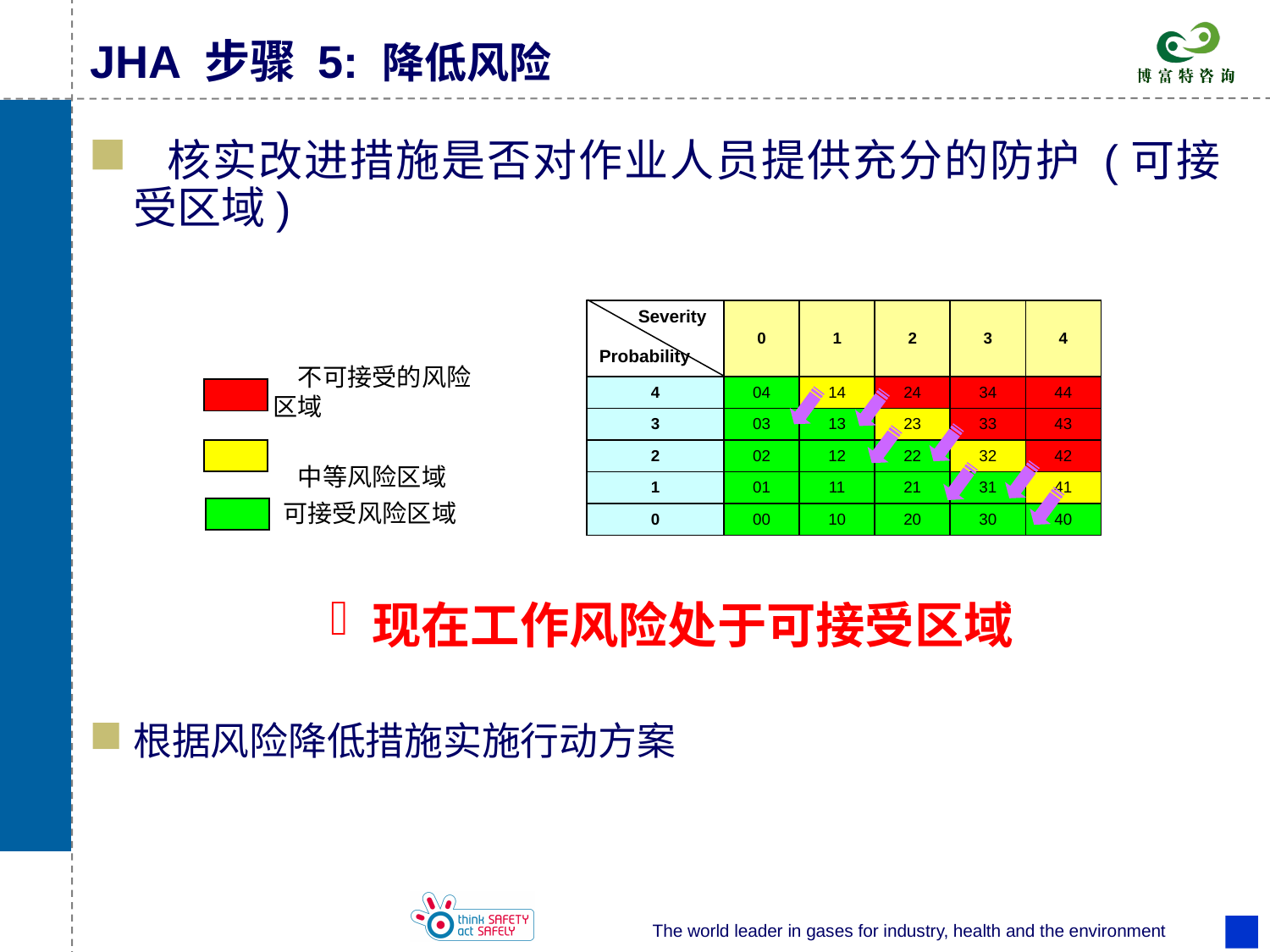

# JHA 步骤 5: 降低风险
  核实改进措施是否对作业人员提供充分的防护 (可接受区域)

根据风险降低措施实施行动方案

| Severity Probability | 0 | 1 | 2 | 3 | 4 |
| --- | --- | --- | --- | --- | --- |
| 4 | 04 | 14 | 24 | 34 | 44 |
| 3 | 03 | 13 | 23 | 33 | 43 |
| 2 | 02 | 12 | 22 | 32 | 42 |
| 1 | 01 | 11 | 21 | 31 | 41 |
| 0 | 00 | 10 | 20 | 30 | 40 |
不可接受的风险区域

中等风险区域

可接受风险区域

 现在工作风险处于可接受区域
18